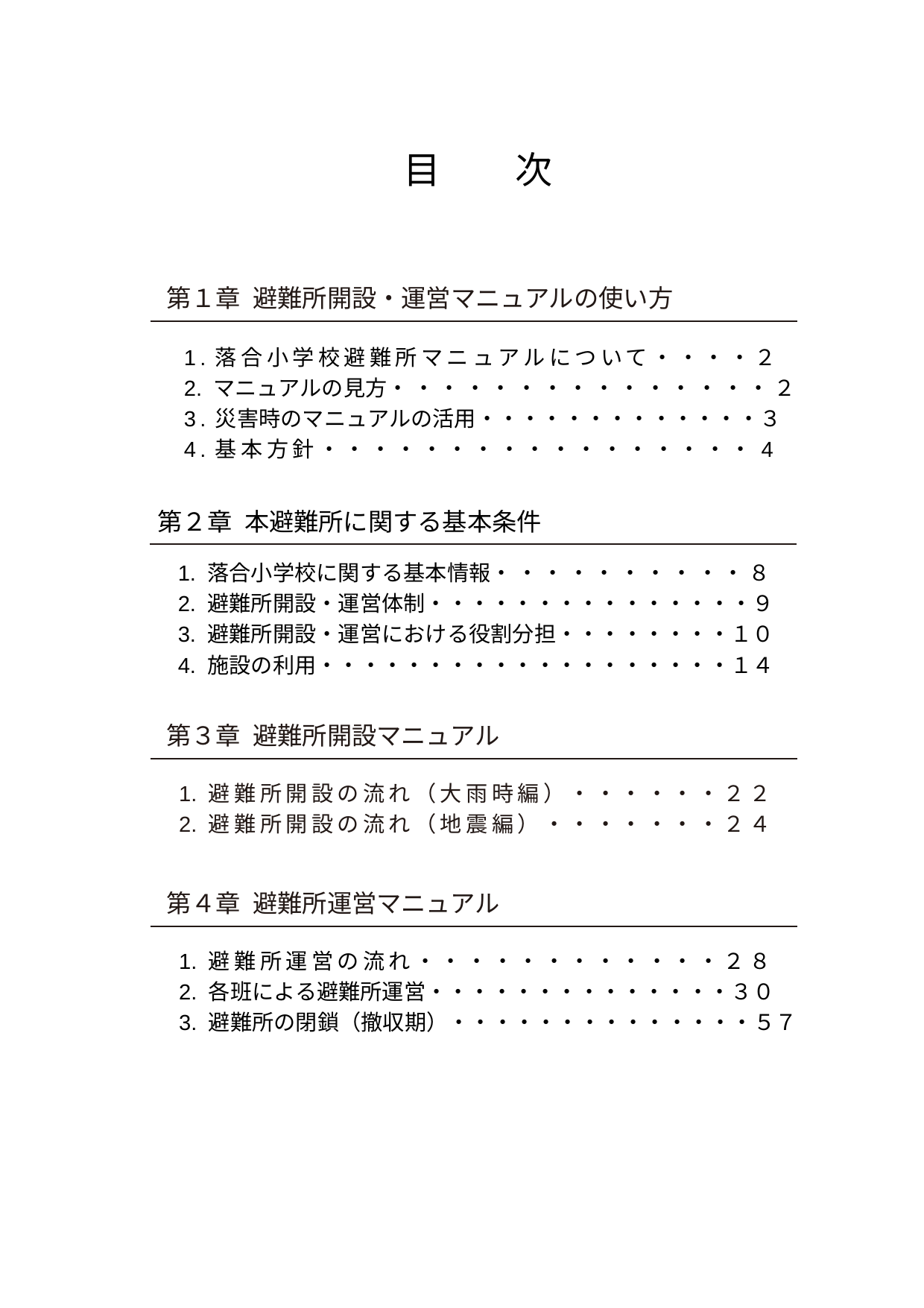

目　　次
第１章	避難所開設・運営マニュアルの使い方

1.落合小学校避難所マニュアルについて・・・・２
2. マニュアルの見方・・・・・・・・・・・・・・・２
3.災害時のマニュアルの活用・・・・・・・・・・・・・３
4.基本方針・・・・・・・・・・・・・・・・・4
第２章	本避難所に関する基本条件

1. 落合小学校に関する基本情報・・・・・・・・・・８
2. 避難所開設・運営体制・・・・・・・・・・・・・・・９
3. 避難所開設・運営における役割分担・・・・・・・・１０
4. 施設の利用・・・・・・・・・・・・・・・・・・・１４
第３章	避難所開設マニュアル

1. 避難所開設の流れ（大雨時編）・・・・・・２２
2. 避難所開設の流れ（地震編）・・・・・・・２４
第４章	避難所運営マニュアル

1. 避難所運営の流れ・・・・・・・・・・・・２８
2. 各班による避難所運営・・・・・・・・・・・・・・３０
3. 避難所の閉鎖（撤収期）・・・・・・・・・・・・・・５７